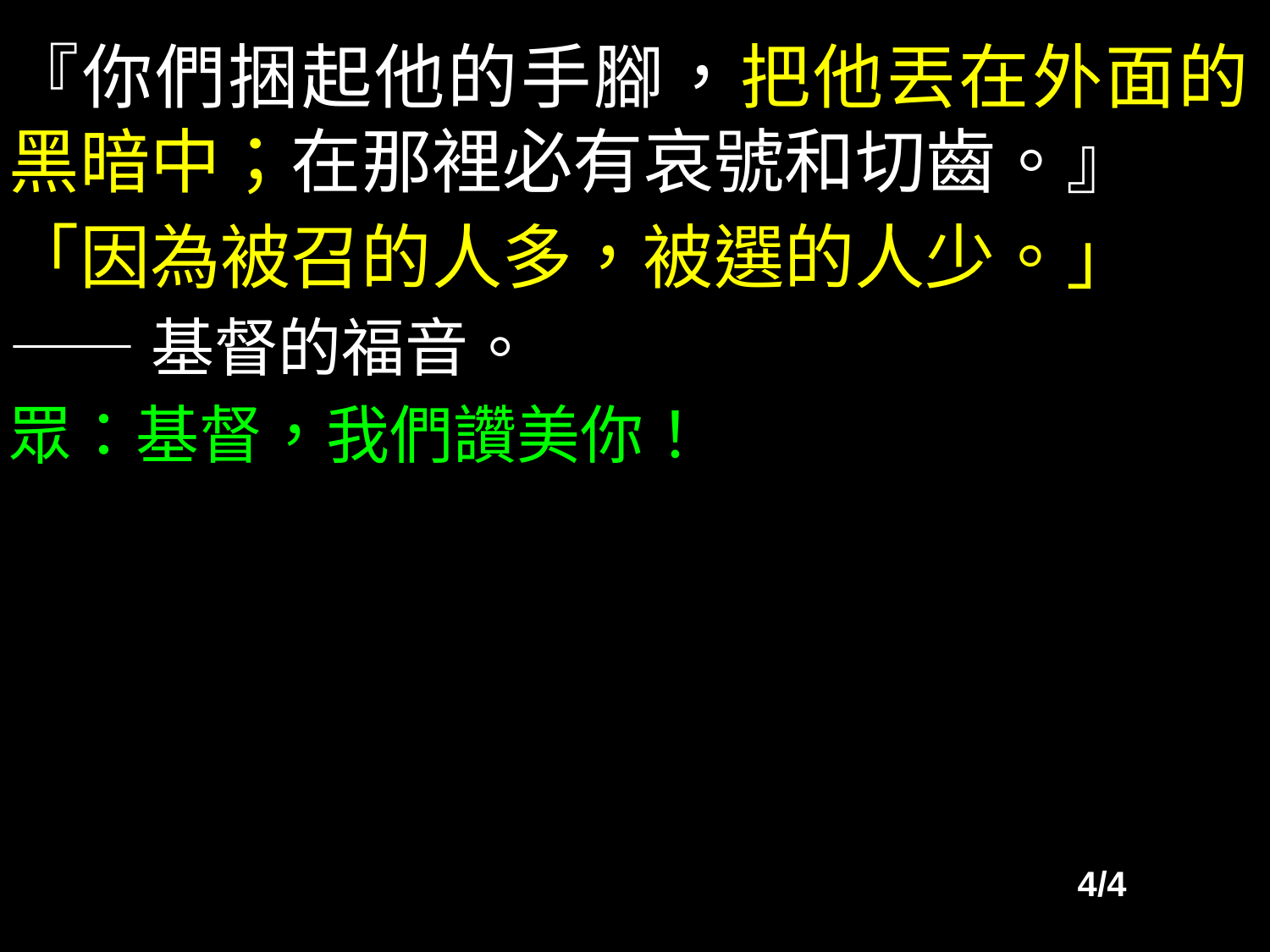

『你們捆起他的手腳，把他丟在外面的黑暗中；在那裡必有哀號和切齒。』
「因為被召的人多，被選的人少。」
——基督的福音。
眾：基督，我們讚美你！

4/4